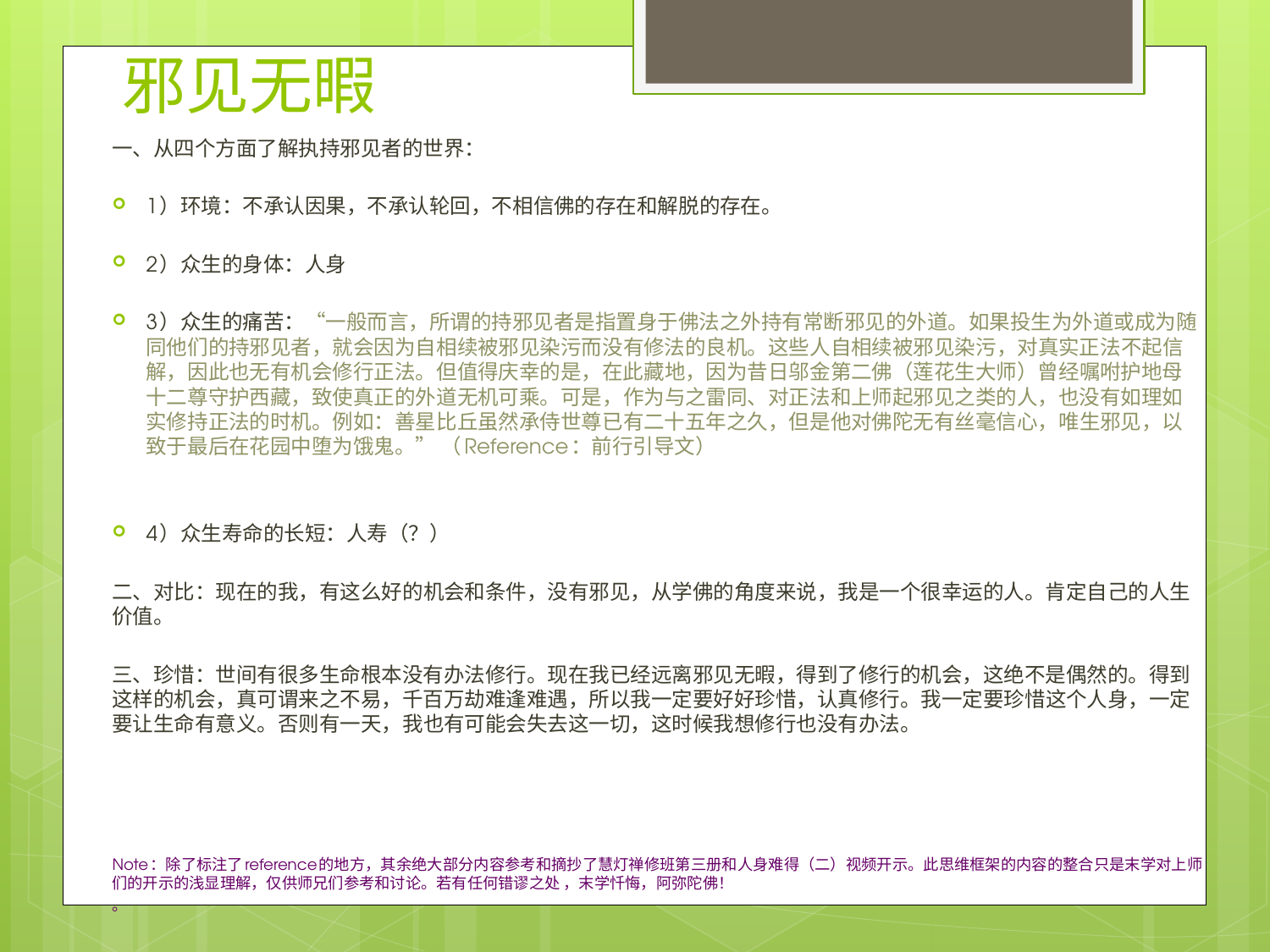

邪见无暇
一、从四个方面了解执持邪见者的世界：

1）环境：不承认因果，不承认轮回，不相信佛的存在和解脱的存在。

2）众生的身体：人身

3）众生的痛苦：“一般而言，所谓的持邪见者是指置身于佛法之外持有常断邪见的外道。如果投生为外道或成为随同他们的持邪见者，就会因为自相续被邪见染污而没有修法的良机。这些人自相续被邪见染污，对真实正法不起信解，因此也无有机会修行正法。但值得庆幸的是，在此藏地，因为昔日邬金第二佛（莲花生大师）曾经嘱咐护地母十二尊守护西藏，致使真正的外道无机可乘。可是，作为与之雷同、对正法和上师起邪见之类的人，也没有如理如实修持正法的时机。例如：善星比丘虽然承侍世尊已有二十五年之久，但是他对佛陀无有丝毫信心，唯生邪见，以致于最后在花园中堕为饿鬼。” （Reference：前行引导文）

4）众生寿命的长短：人寿（？）

二、对比：现在的我，有这么好的机会和条件，没有邪见，从学佛的角度来说，我是一个很幸运的人。肯定自己的人生价值。

三、珍惜：世间有很多生命根本没有办法修行。现在我已经远离邪见无暇，得到了修行的机会，这绝不是偶然的。得到这样的机会，真可谓来之不易，千百万劫难逢难遇，所以我一定要好好珍惜，认真修行。我一定要珍惜这个人身，一定要让生命有意义。否则有一天，我也有可能会失去这一切，这时候我想修行也没有办法。

Note：除了标注了reference的地方，其余绝大部分内容参考和摘抄了慧灯禅修班第三册和人身难得（二）视频开示。此思维框架的内容的整合只是末学对上师们的开示的浅显理解，仅供师兄们参考和讨论。若有任何错谬之处 ，末学忏悔，阿弥陀佛！
。